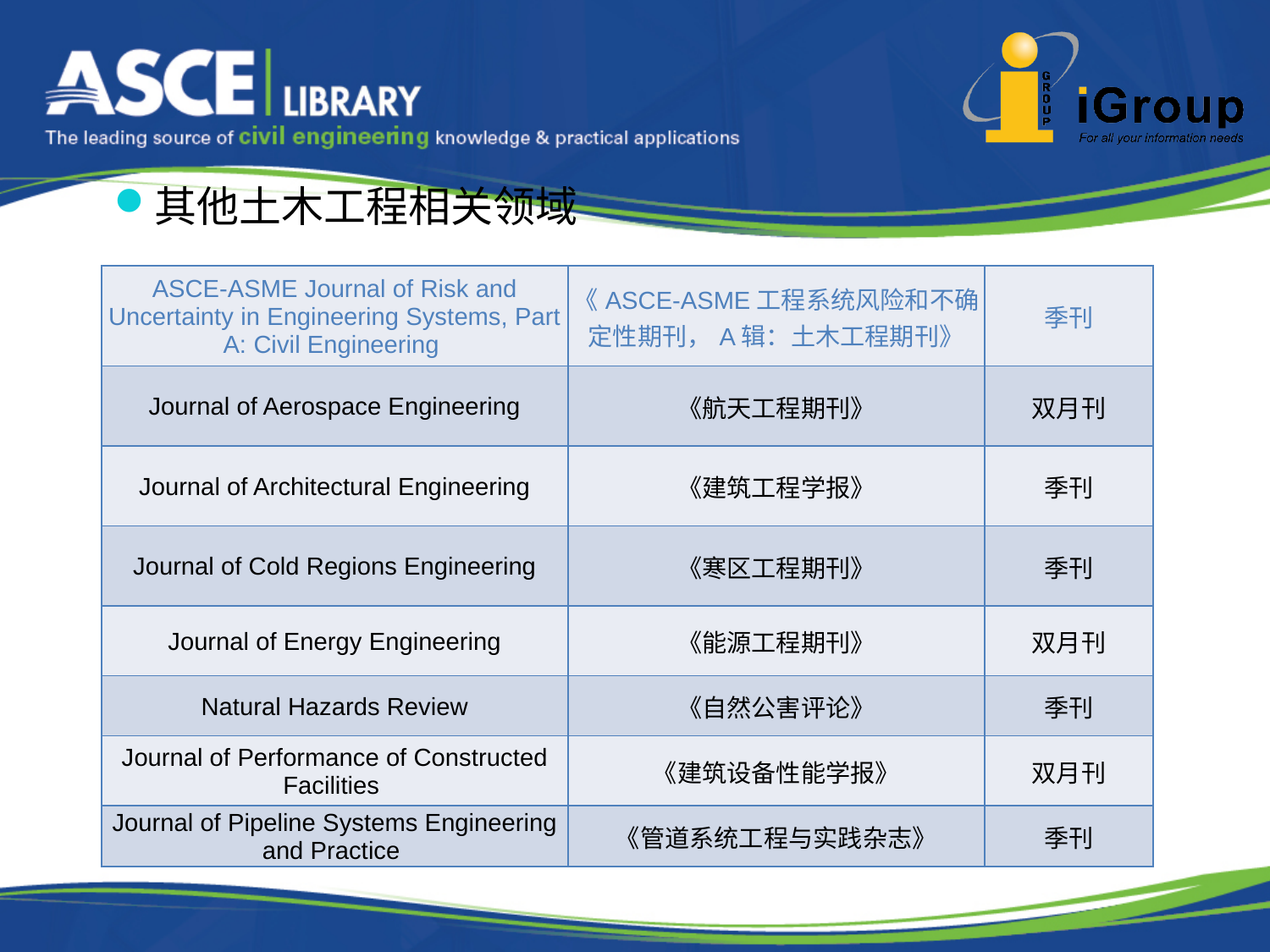

其他土木工程相关领域
| ASCE-ASME Journal of Risk and Uncertainty in Engineering Systems, Part A: Civil Engineering | 《ASCE-ASME工程系统风险和不确定性期刊，A辑：土木工程期刊》 | 季刊 |
| --- | --- | --- |
| Journal of Aerospace Engineering | 《航天工程期刊》 | 双月刊 |
| Journal of Architectural Engineering | 《建筑工程学报》 | 季刊 |
| Journal of Cold Regions Engineering | 《寒区工程期刊》 | 季刊 |
| Journal of Energy Engineering | 《能源工程期刊》 | 双月刊 |
| Natural Hazards Review | 《自然公害评论》 | 季刊 |
| Journal of Performance of Constructed Facilities | 《建筑设备性能学报》 | 双月刊 |
| Journal of Pipeline Systems Engineering and Practice | 《管道系统工程与实践杂志》 | 季刊 |